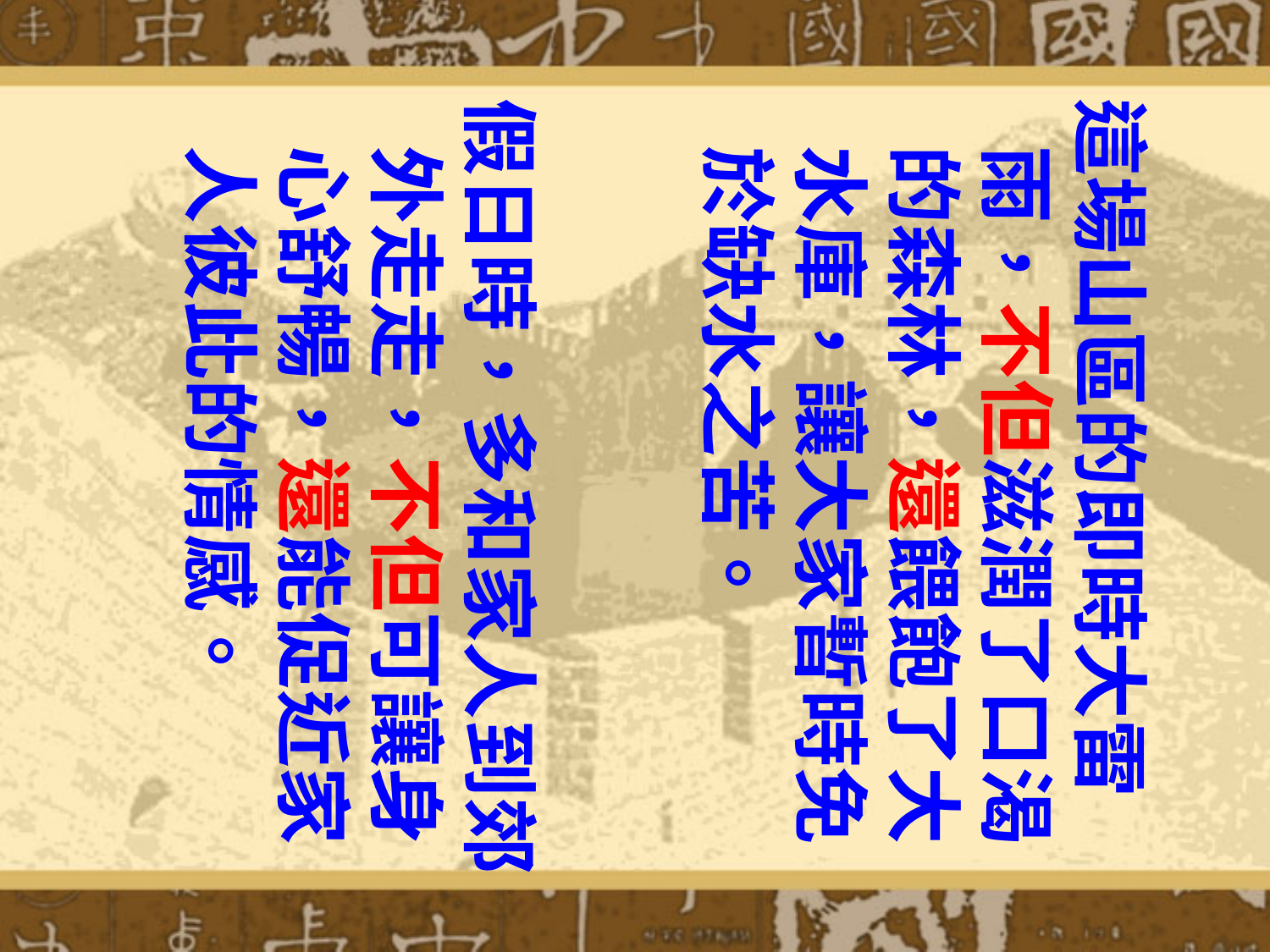

假日時，多和家人到郊外走走，不但可讓身心舒暢，還能促近家人彼此的情感。
這場山區的即時大雷雨，不但滋潤了口渴的森林，還餵飽了大水庫，讓大家暫時免於缺水之苦。